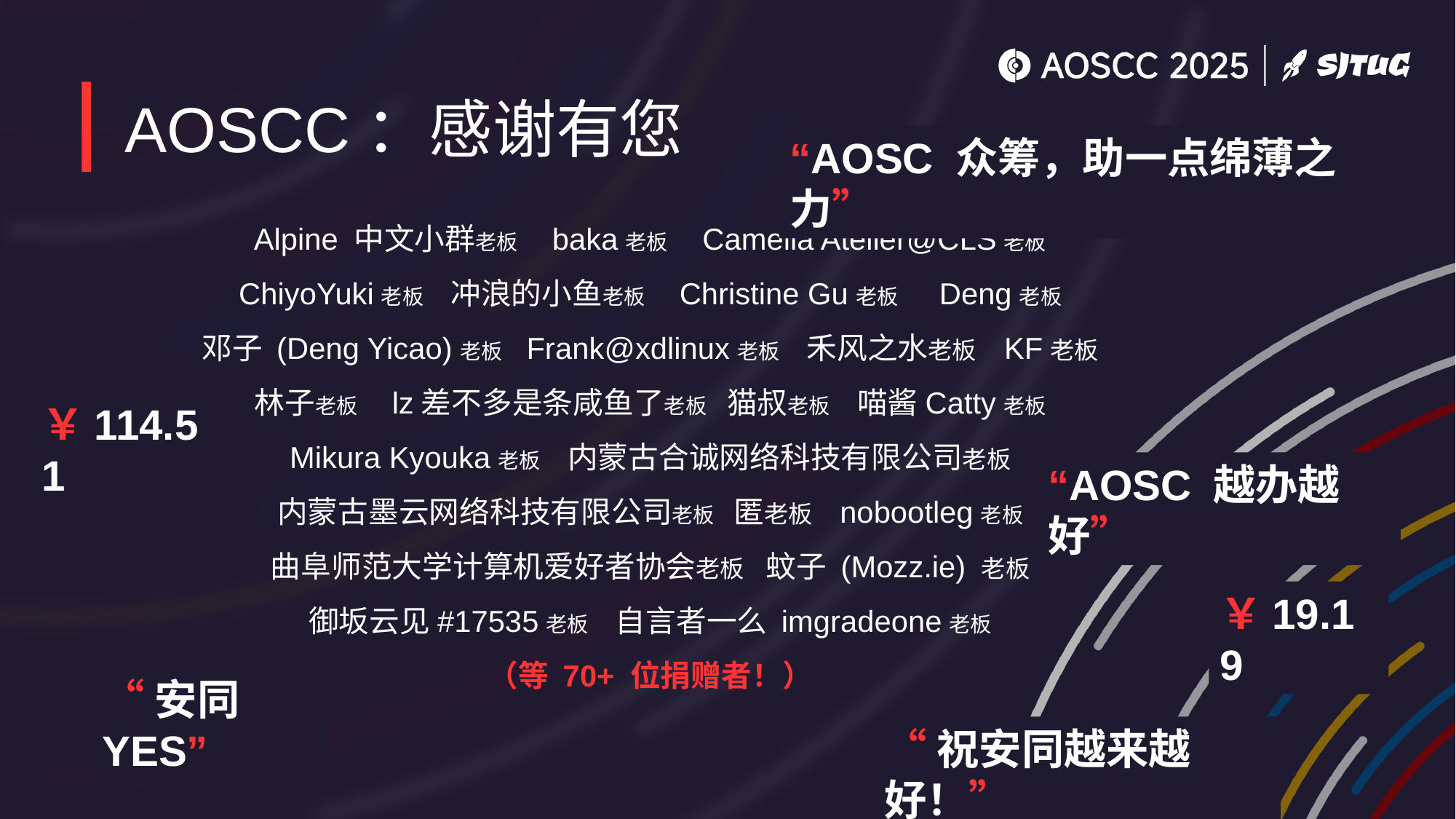

# AOSCC：感谢有您
“AOSC 众筹，助一点绵薄之力”
Alpine 中文小群老板    baka老板    Camelia Atelier@CLS老板
ChiyoYuki老板    冲浪的小鱼老板    Christine Gu老板     Deng老板
邓子 (Deng Yicao)老板    Frank@xdlinux老板    禾风之水老板    KF老板
林子老板    lz差不多是条咸鱼了老板   猫叔老板    喵酱Catty老板
Mikura Kyouka老板    内蒙古合诚网络科技有限公司老板
内蒙古墨云网络科技有限公司老板    匿老板    nobootleg老板
曲阜师范大学计算机爱好者协会老板    蚊子 (Mozz.ie) 老板
御坂云见#17535老板    自言者一么 imgradeone老板
（等 70+ 位捐赠者！）
￥114.51
“AOSC 越办越好”
￥19.19
“安同 YES”
“祝安同越来越好！”